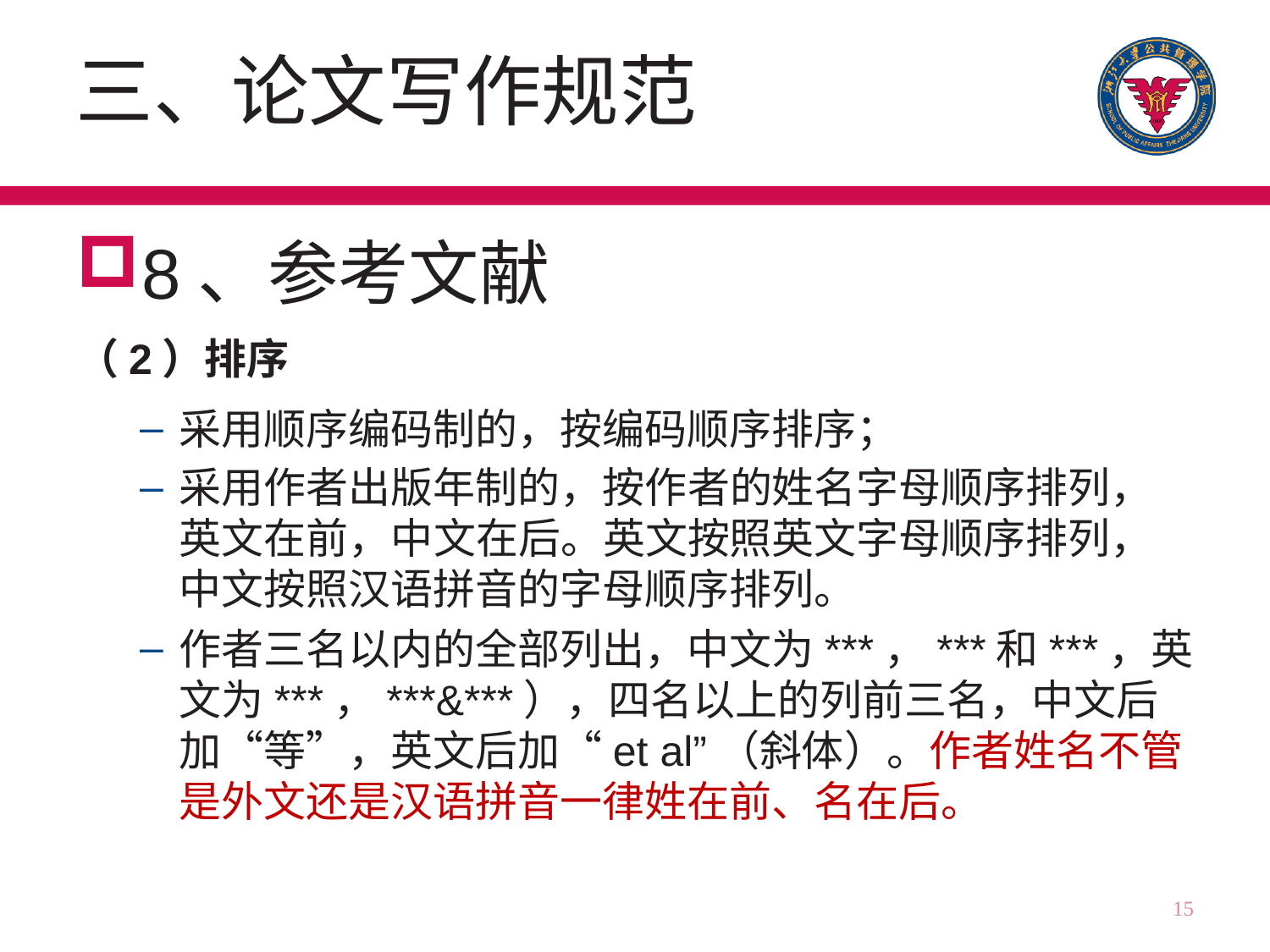

# 三、论文写作规范
8、参考文献
（2）排序
采用顺序编码制的，按编码顺序排序；
采用作者出版年制的，按作者的姓名字母顺序排列，英文在前，中文在后。英文按照英文字母顺序排列，中文按照汉语拼音的字母顺序排列。
作者三名以内的全部列出，中文为***，***和***，英文为***，***&***），四名以上的列前三名，中文后加“等”，英文后加“et al”（斜体）。作者姓名不管是外文还是汉语拼音一律姓在前、名在后。

15